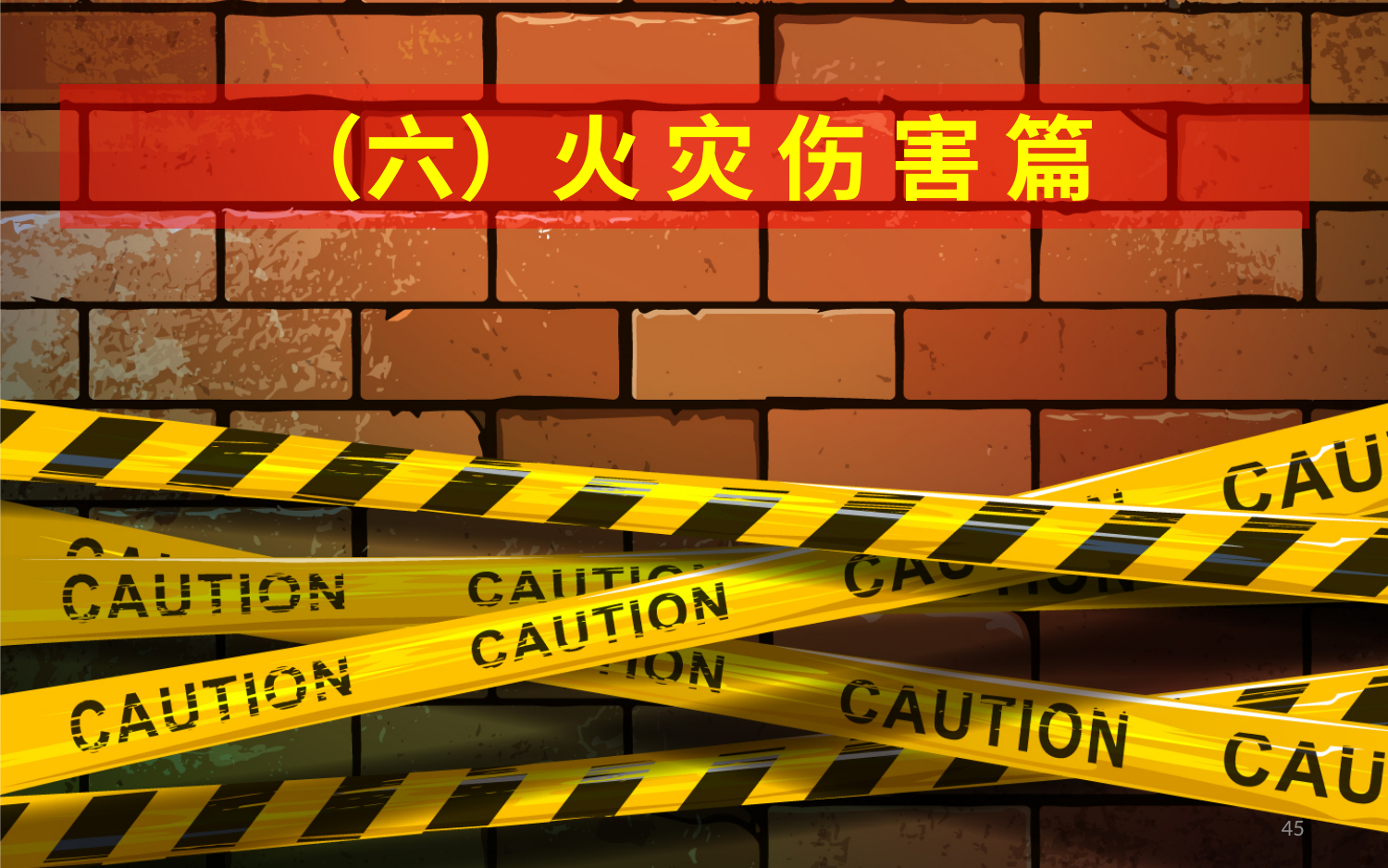

# （六）火 灾 伤 害 篇
45